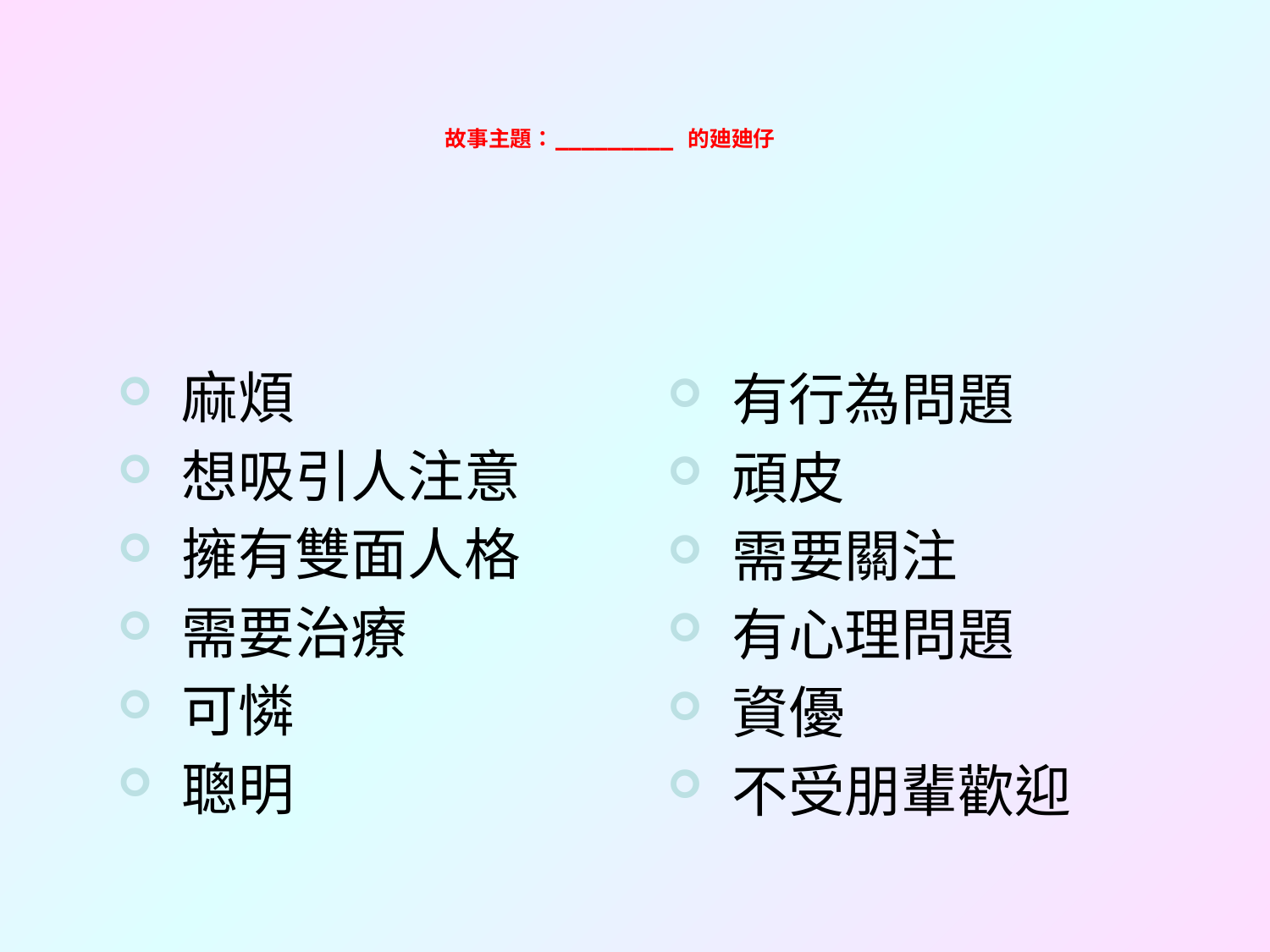

# 故事主題：_________ 的廸廸仔
 麻煩
 想吸引人注意
 擁有雙面人格
 需要治療
 可憐
 聰明

 有行為問題
 頑皮
 需要關注
 有心理問題
 資優
 不受朋輩歡迎